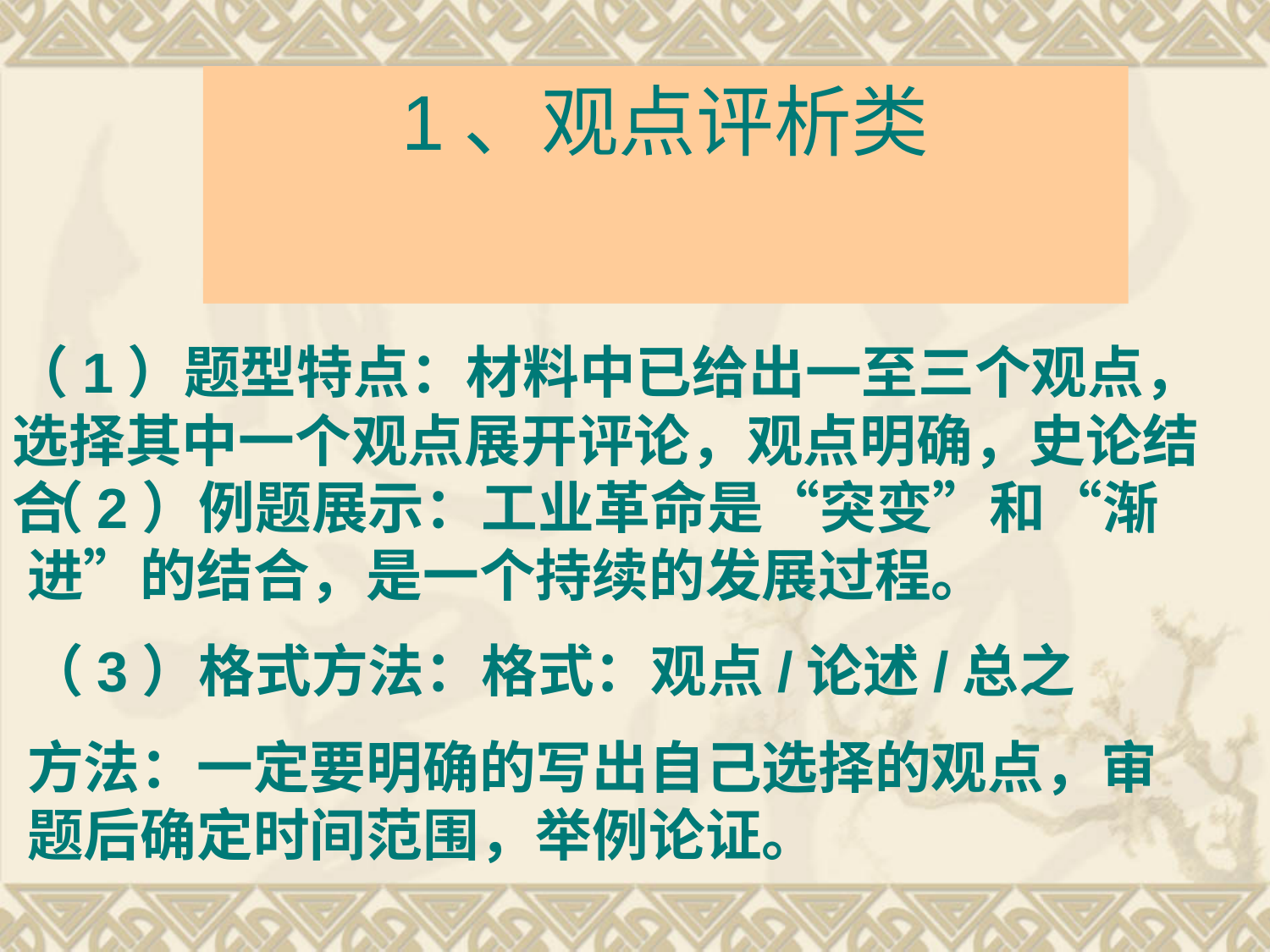

1、观点评析类

（1）题型特点：材料中已给出一至三个观点，选择其中一个观点展开评论，观点明确，史论结合

（2）例题展示：工业革命是“突变”和“渐进”的结合，是一个持续的发展过程。
（3）格式方法：格式：观点/论述/总之
方法：一定要明确的写出自己选择的观点，审题后确定时间范围，举例论证。